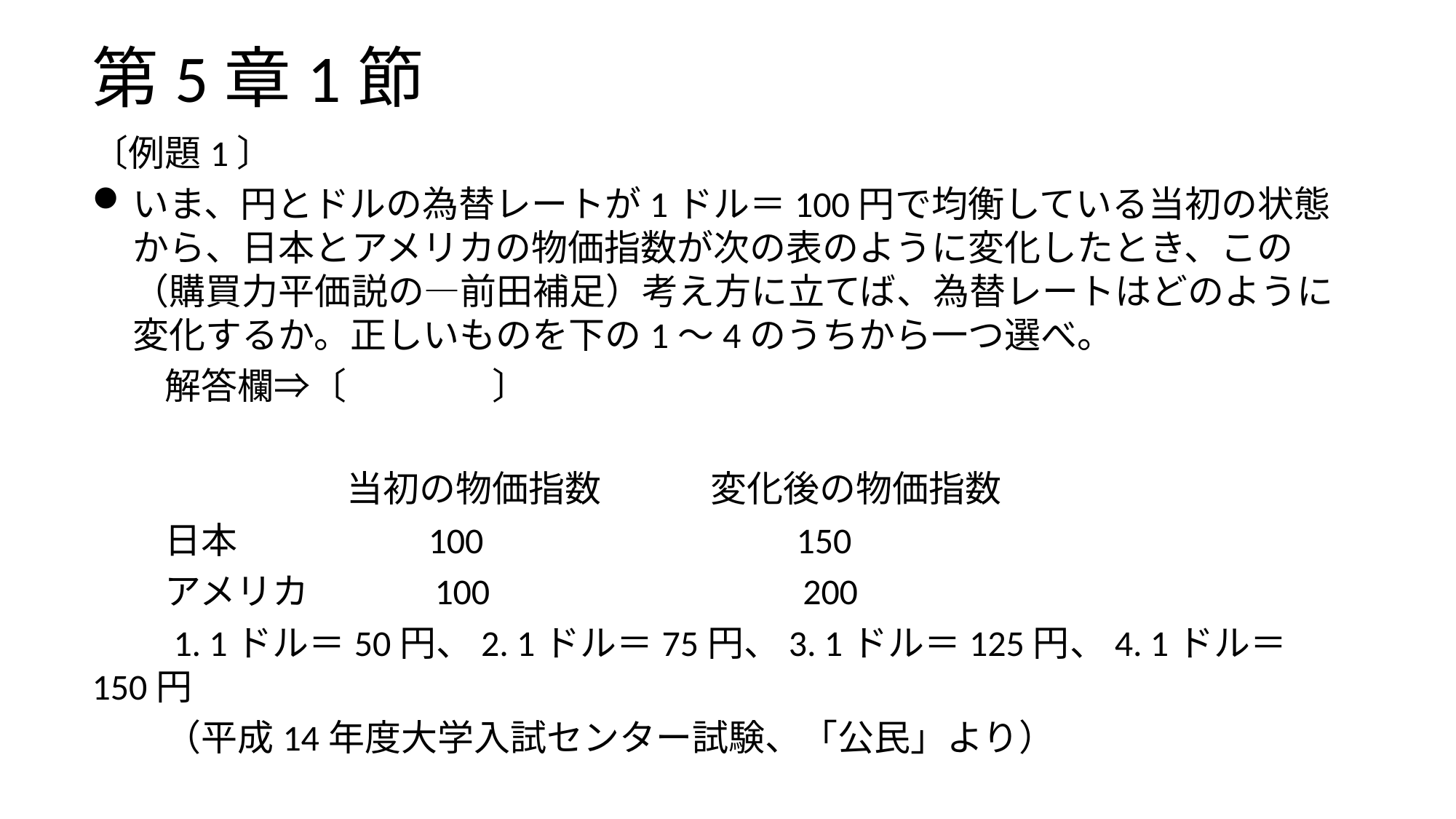

# 第5章1節
〔例題1〕
いま、円とドルの為替レートが1ドル＝100円で均衡している当初の状態から、日本とアメリカの物価指数が次の表のように変化したとき、この（購買力平価説の―前田補足）考え方に立てば、為替レートはどのように変化するか。正しいものを下の1～4のうちから一つ選べ。
　　解答欄⇒〔　　　　〕

　　　　　　　当初の物価指数　　　変化後の物価指数
　　日本　　　　　100　　　　　     　　150
　　アメリカ　 　　100　　    　 　　　　200
　　1. 1ドル＝50円、2. 1ドル＝75円、3. 1ドル＝125円、4. 1ドル＝150円
　　（平成14年度大学入試センター試験、「公民」より）